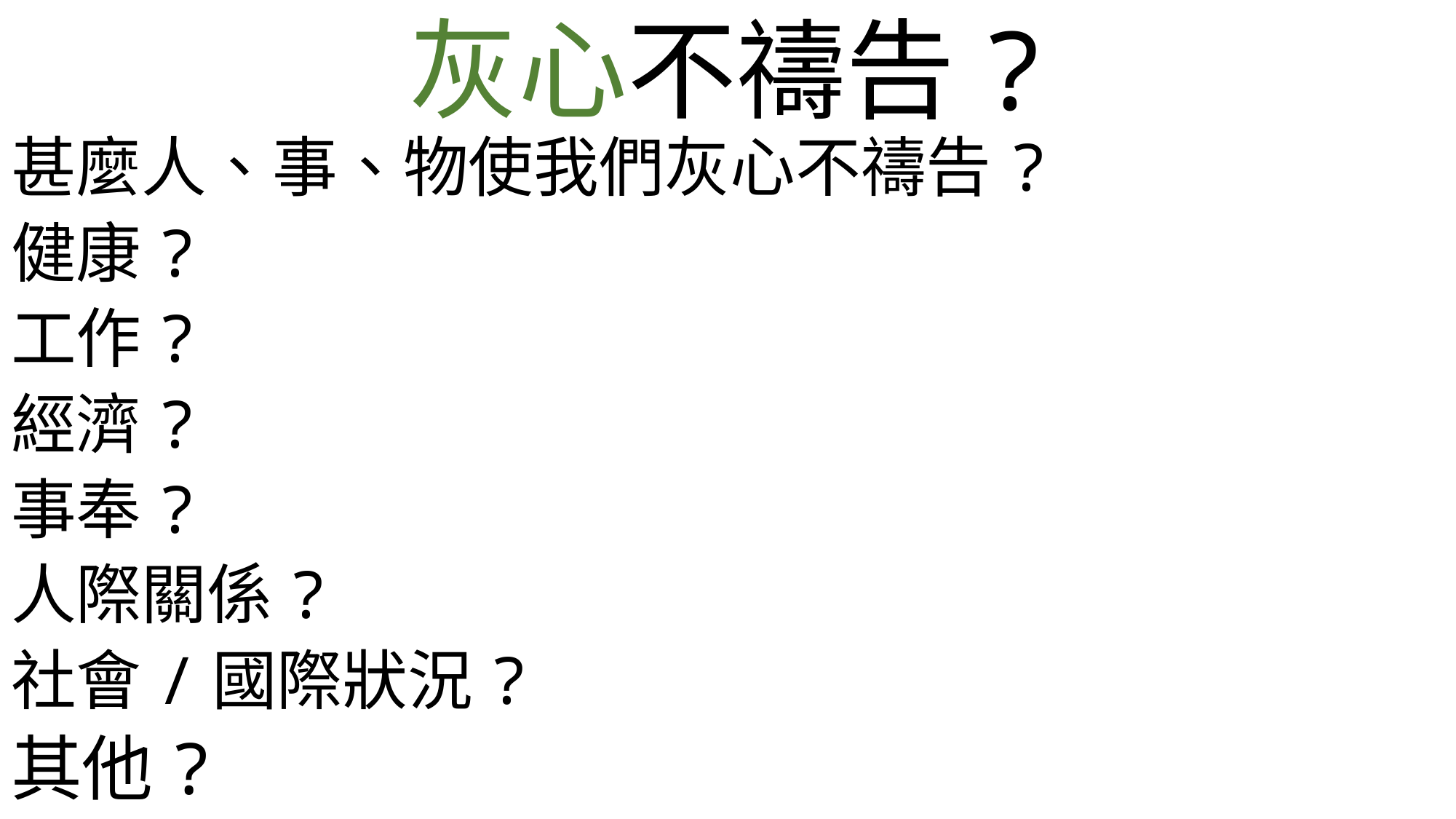

# 灰心不禱告?
甚麼人、事、物使我們灰心不禱告?
健康?
工作?
經濟?
事奉?
人際關係?
社會/國際狀況?
其他?